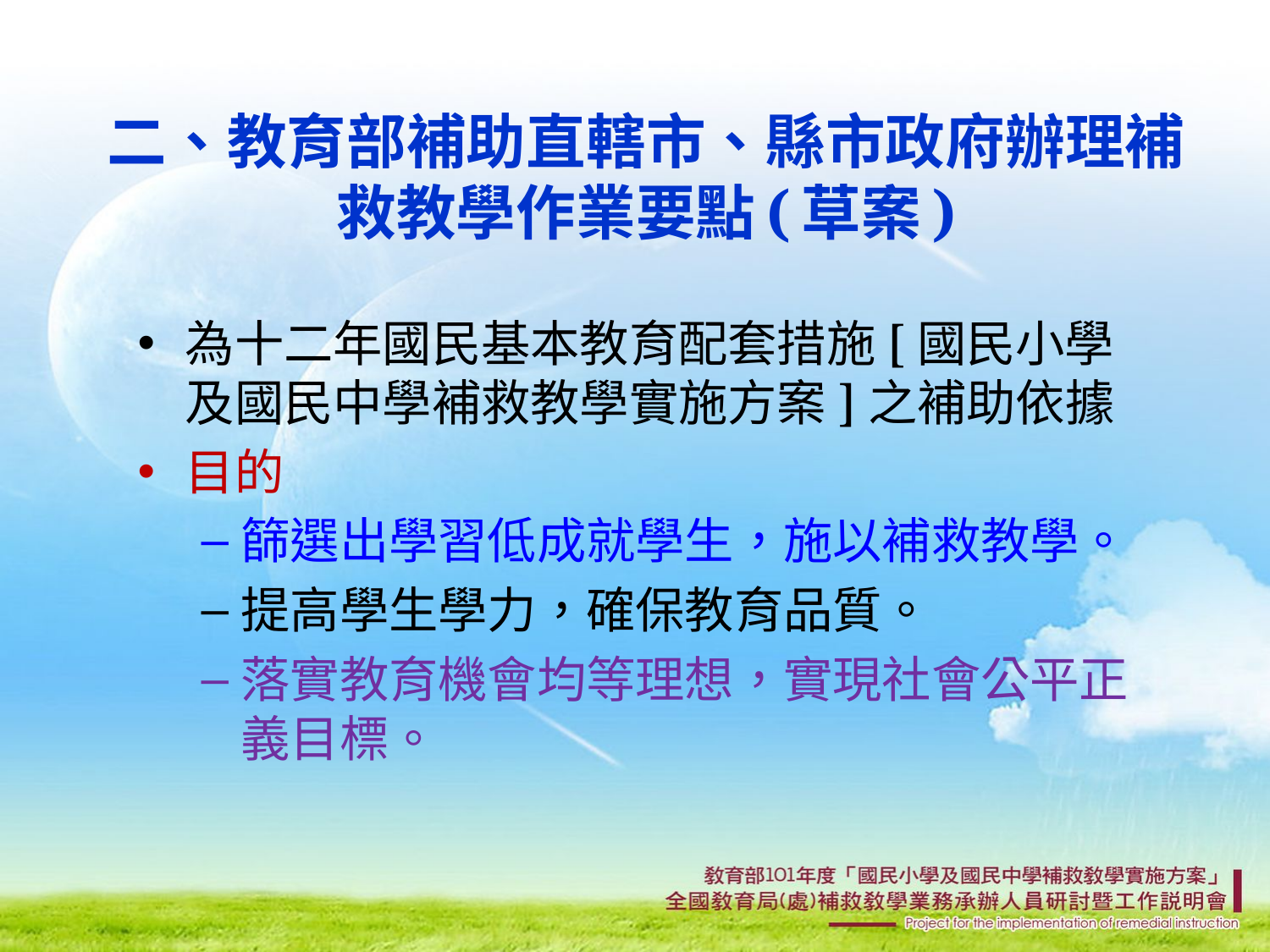

# 二、教育部補助直轄市、縣市政府辦理補救教學作業要點(草案)
為十二年國民基本教育配套措施[國民小學及國民中學補救教學實施方案]之補助依據
目的
篩選出學習低成就學生，施以補救教學。
提高學生學力，確保教育品質。
落實教育機會均等理想，實現社會公平正義目標。